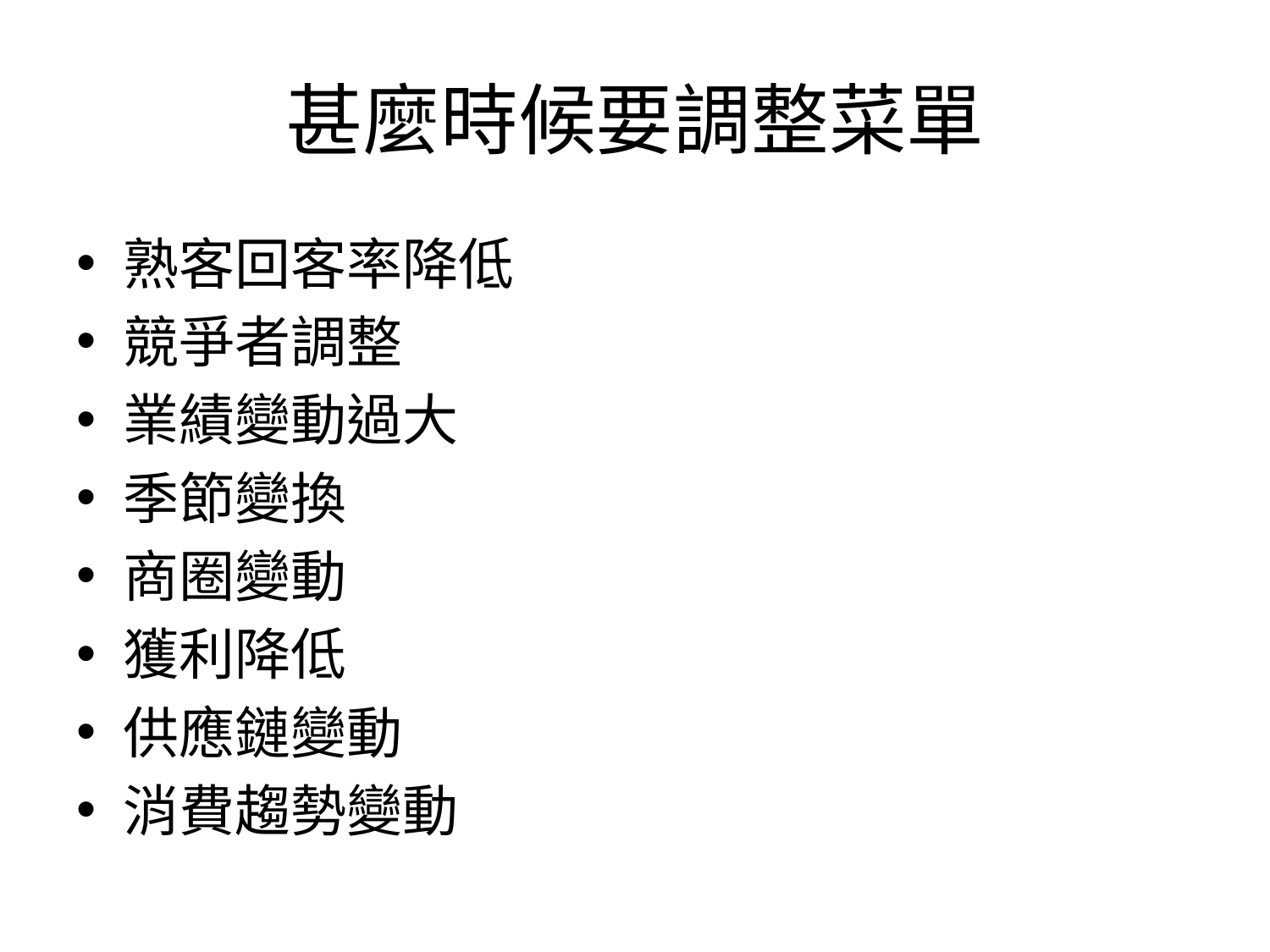

# 甚麼時候要調整菜單
熟客回客率降低
競爭者調整
業績變動過大
季節變換
商圈變動
獲利降低
供應鏈變動
消費趨勢變動